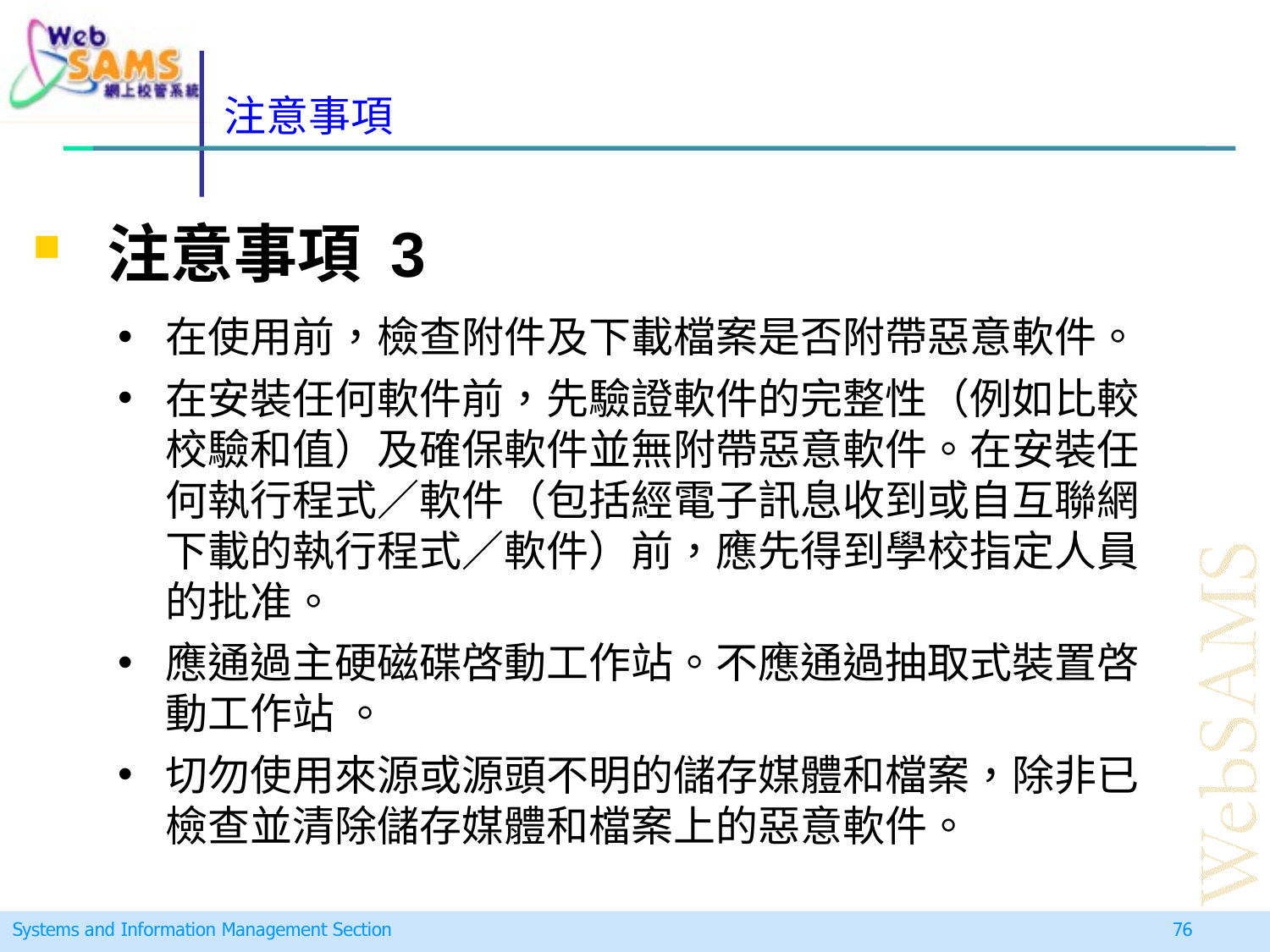

# 注意事項
注意事項 3
在使用前，檢查附件及下載檔案是否附帶惡意軟件。
在安裝任何軟件前，先驗證軟件的完整性（例如比較校驗和值）及確保軟件並無附帶惡意軟件。在安裝任何執行程式／軟件（包括經電子訊息收到或自互聯網下載的執行程式／軟件）前，應先得到學校指定人員的批准。
應通過主硬磁碟啓動工作站。不應通過抽取式裝置啓動工作站 。
切勿使用來源或源頭不明的儲存媒體和檔案，除非已檢查並清除儲存媒體和檔案上的惡意軟件。